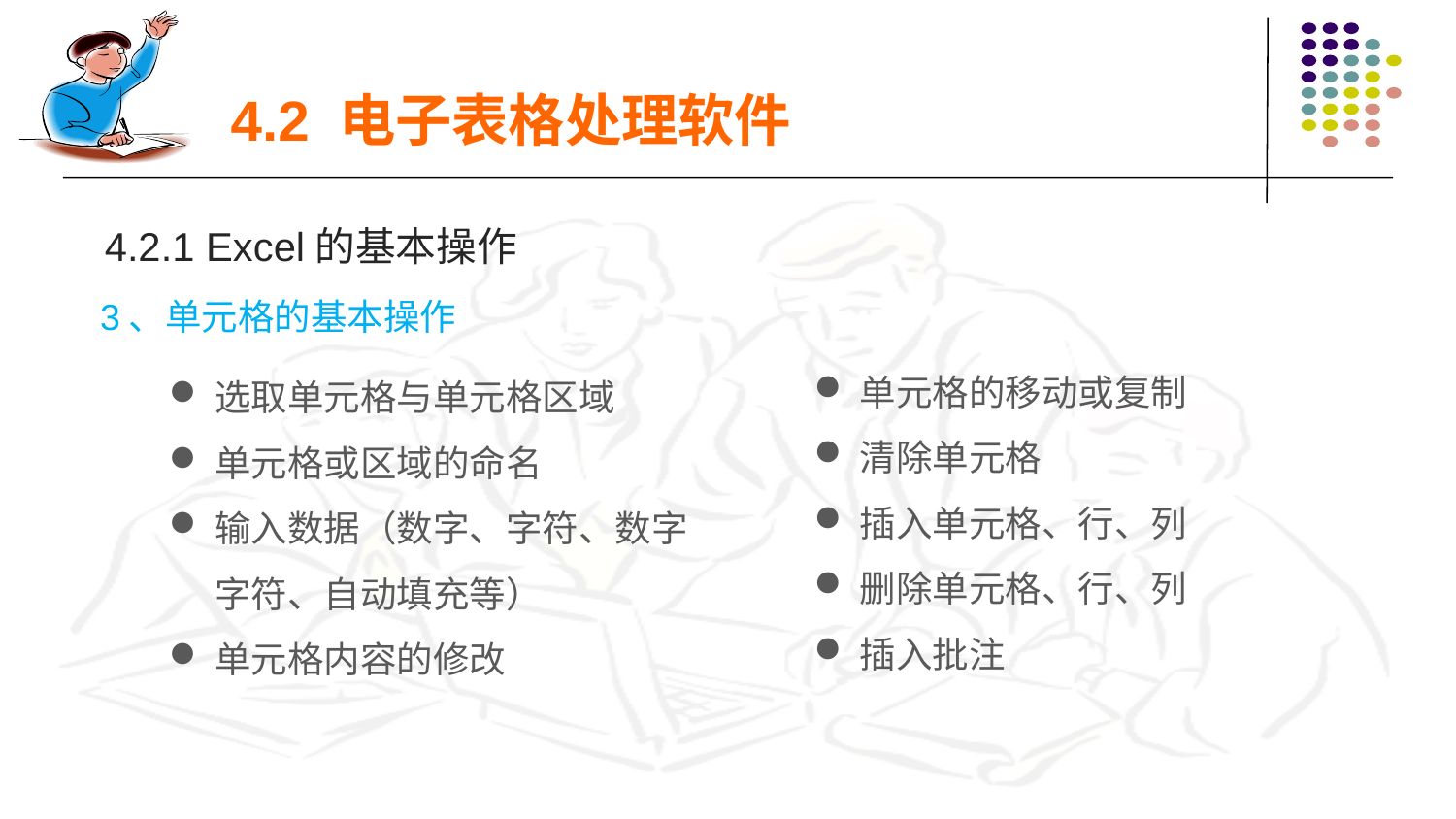

4.2 电子表格处理软件
4.2.1 Excel的基本操作
3、单元格的基本操作
单元格的移动或复制
清除单元格
插入单元格、行、列
删除单元格、行、列
插入批注
选取单元格与单元格区域
单元格或区域的命名
输入数据（数字、字符、数字字符、自动填充等）
单元格内容的修改